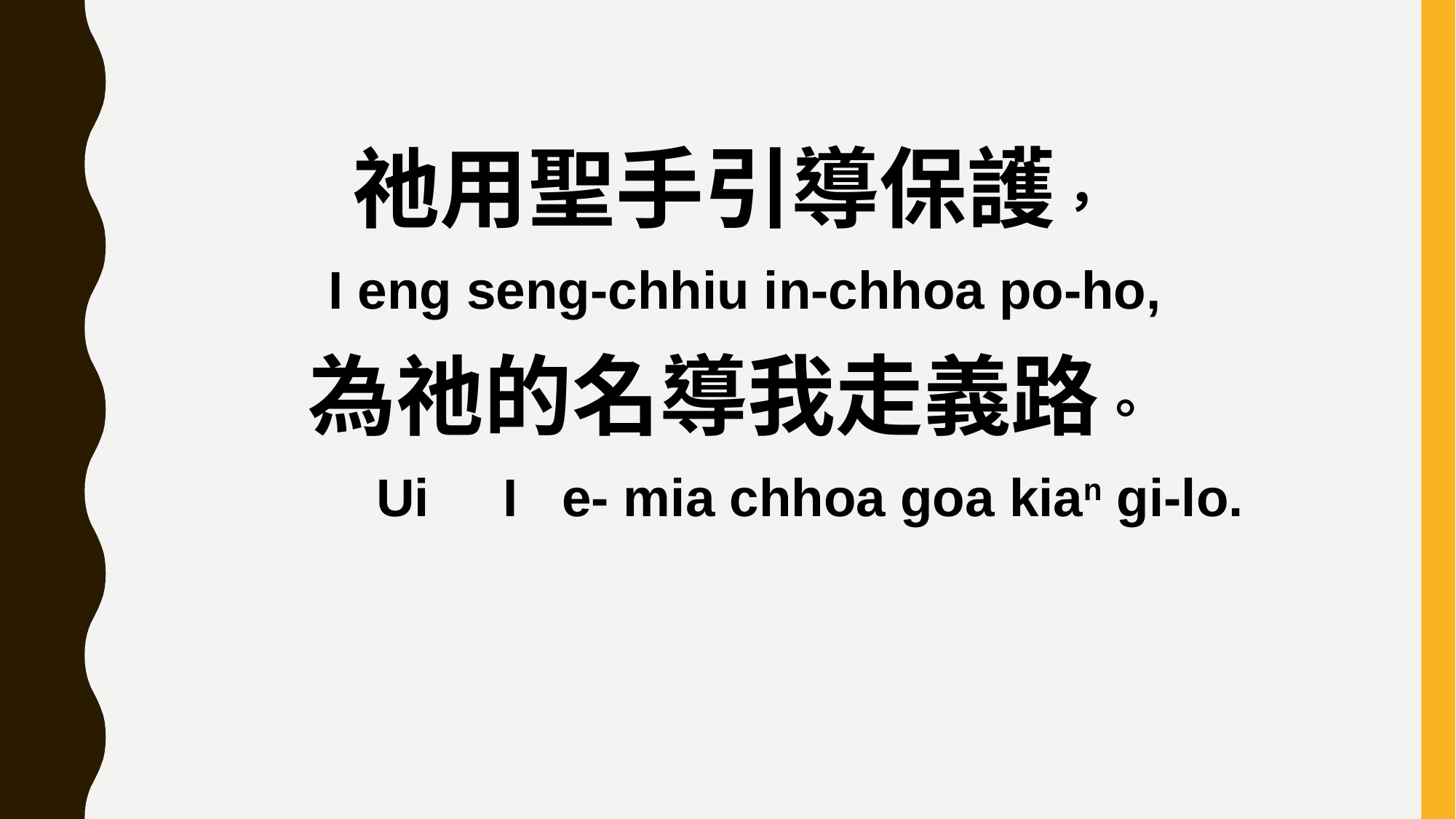

祂用聖手引導保護，
  I eng seng-chhiu in-chhoa po-ho,
為祂的名導我走義路。
             Ui     I   e- mia chhoa goa kian gi-lo.